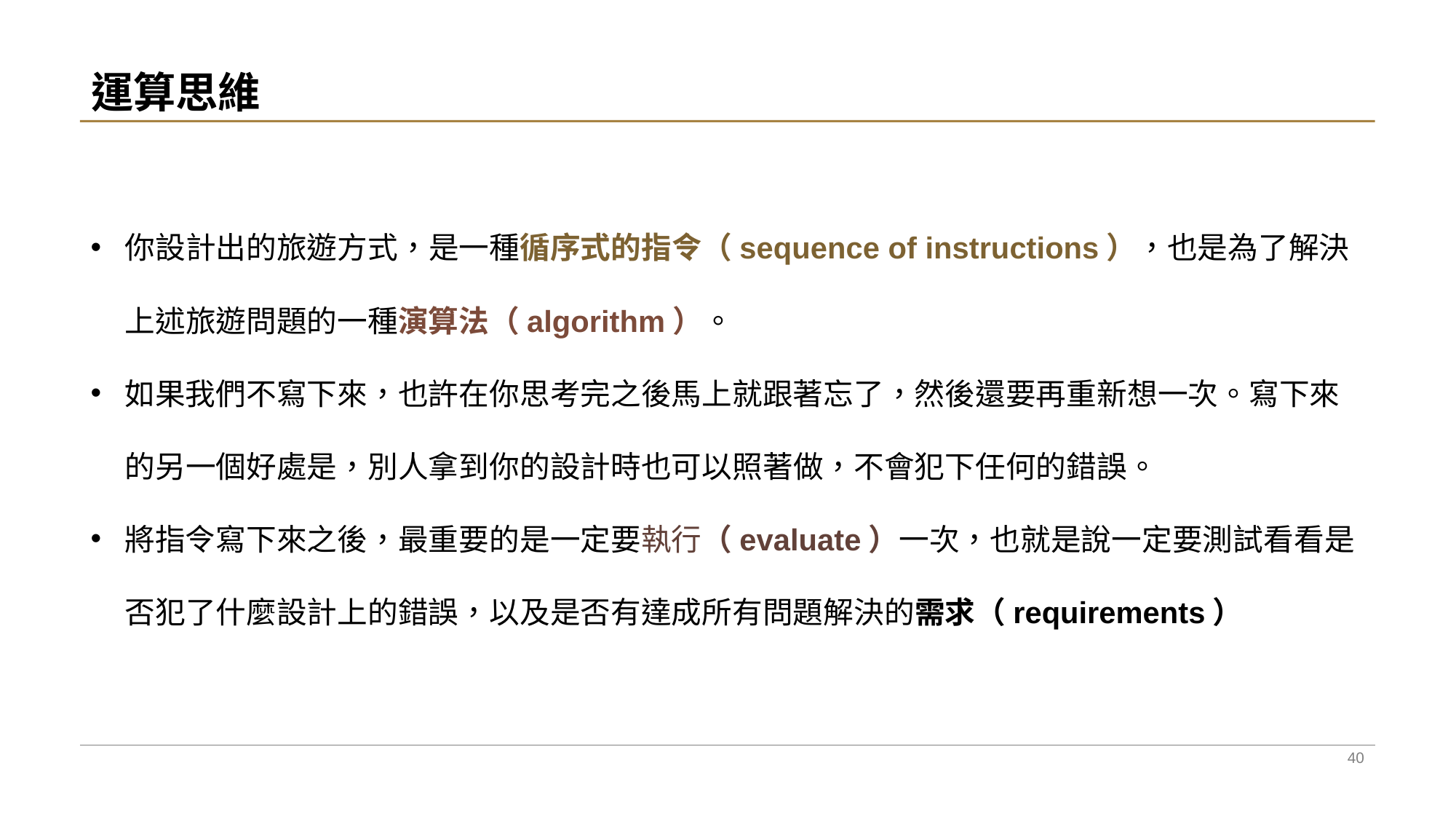

# 運算思維
你設計出的旅遊方式，是一種循序式的指令（sequence of instructions），也是為了解決上述旅遊問題的一種演算法（algorithm）。
如果我們不寫下來，也許在你思考完之後馬上就跟著忘了，然後還要再重新想一次。寫下來的另一個好處是，別人拿到你的設計時也可以照著做，不會犯下任何的錯誤。
將指令寫下來之後，最重要的是一定要執行（evaluate）一次，也就是說一定要測試看看是否犯了什麼設計上的錯誤，以及是否有達成所有問題解決的需求（requirements）
40